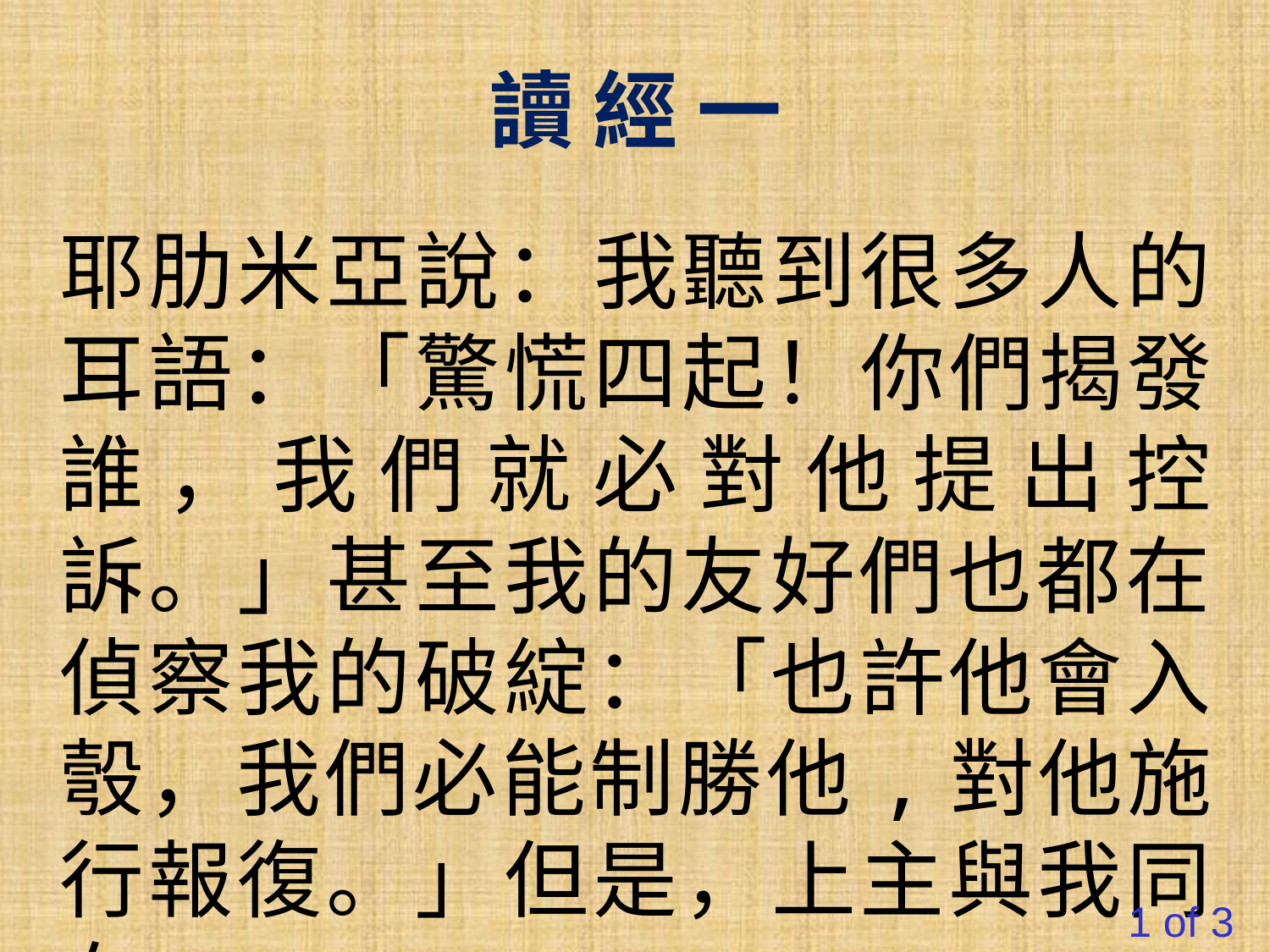

讀 經 一

耶肋米亞說：我聽到很多人的耳語：「驚慌四起！你們揭發誰，我們就必對他提出控訴。」甚至我的友好們也都在偵察我的破綻：「也許他會入彀，我們必能制勝他,對他施行報復。」但是，上主與我同在，
#
1 of 3